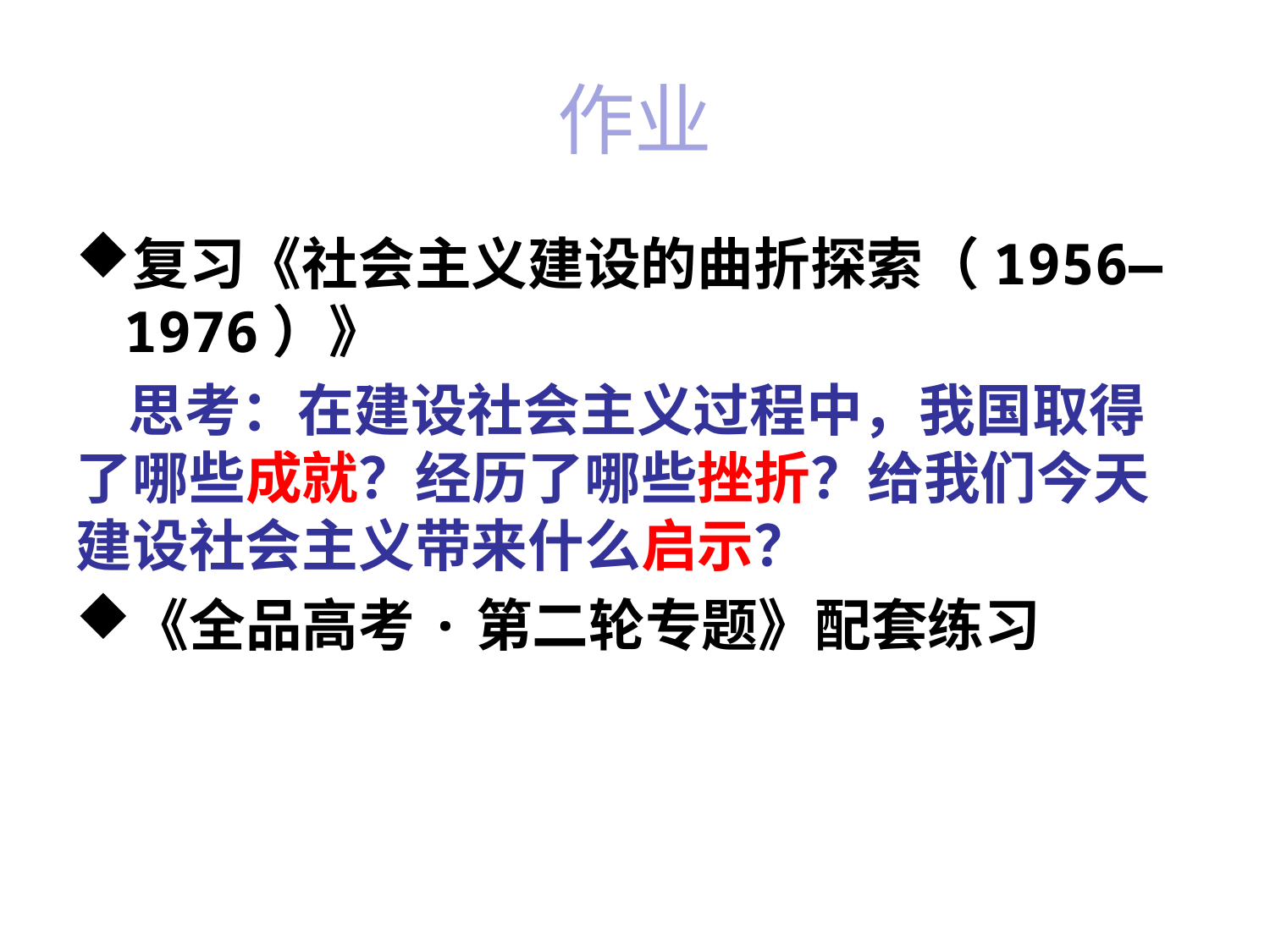

# 作业
复习《社会主义建设的曲折探索（1956—1976）》
   思考：在建设社会主义过程中，我国取得了哪些成就？经历了哪些挫折？给我们今天建设社会主义带来什么启示？
《全品高考·第二轮专题》配套练习